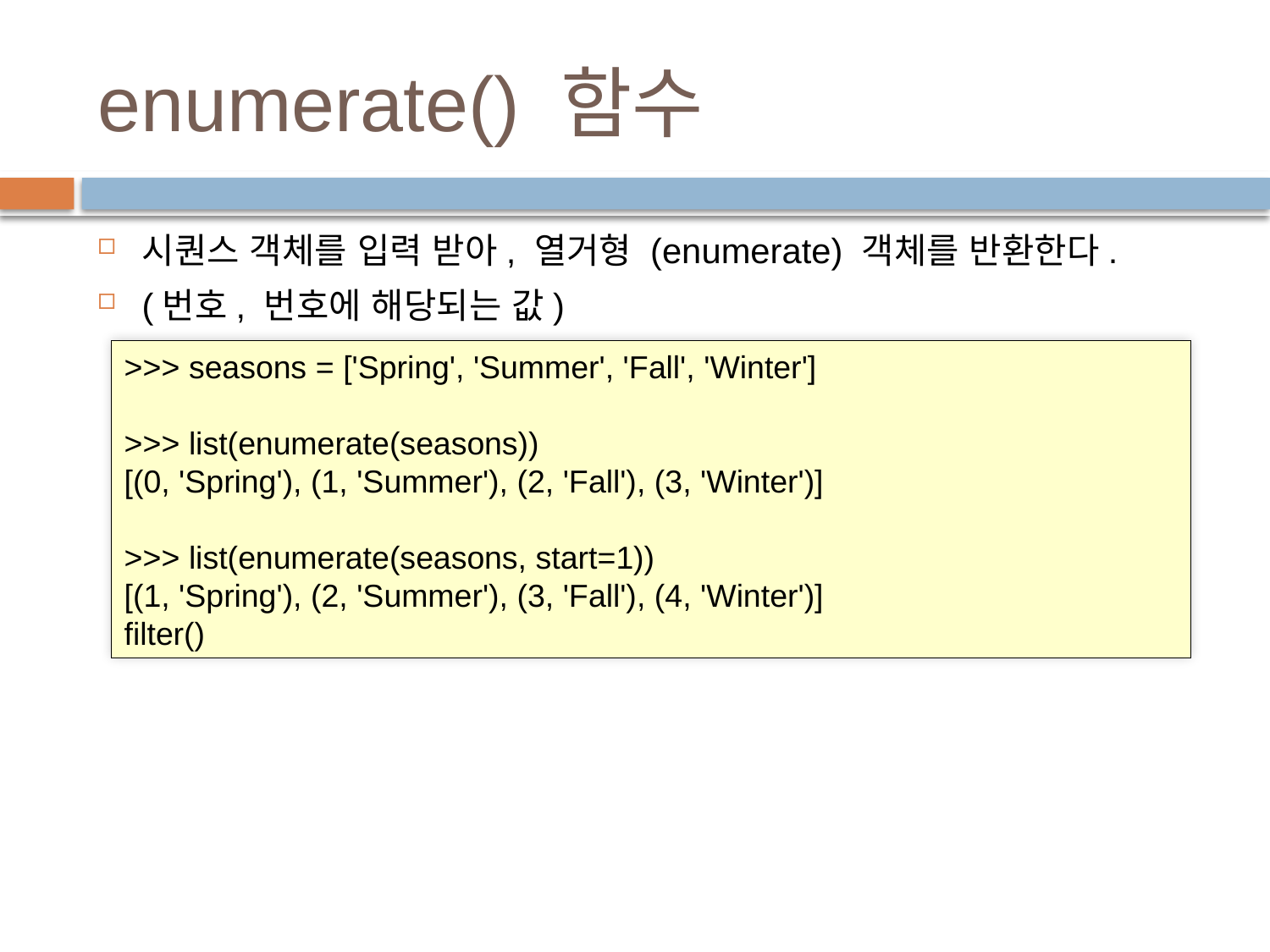

# enumerate() 함수
시퀀스 객체를 입력 받아, 열거형 (enumerate) 객체를 반환한다.
(번호, 번호에 해당되는 값)
>>> seasons = ['Spring', 'Summer', 'Fall', 'Winter']

>>> list(enumerate(seasons))
[(0, 'Spring'), (1, 'Summer'), (2, 'Fall'), (3, 'Winter')]

>>> list(enumerate(seasons, start=1))
[(1, 'Spring'), (2, 'Summer'), (3, 'Fall'), (4, 'Winter')]
filter()